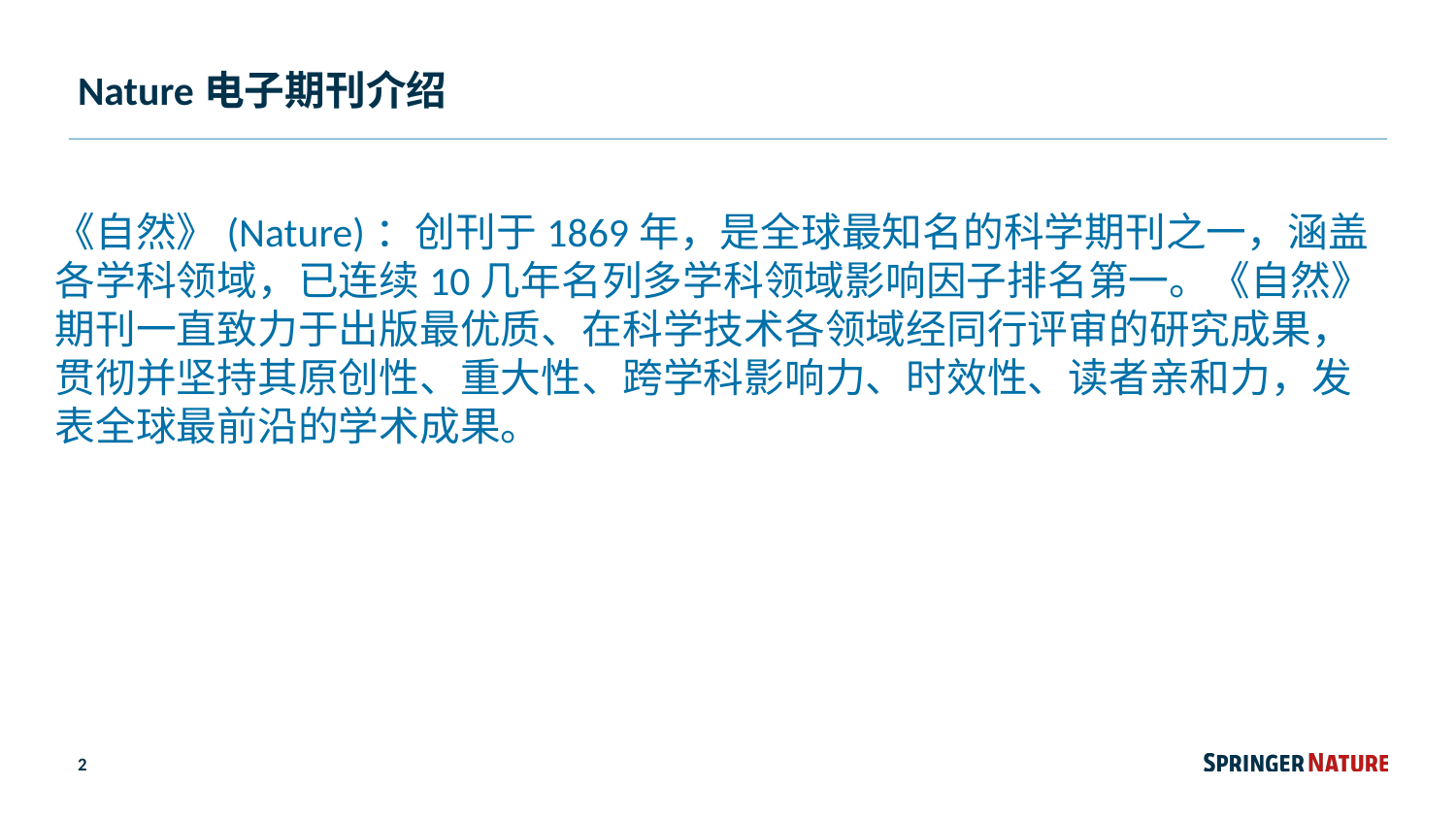

# Nature电子期刊介绍
《自然》(Nature)：创刊于1869年，是全球最知名的科学期刊之一，涵盖各学科领域，已连续10几年名列多学科领域影响因子排名第一。《自然》期刊一直致力于出版最优质、在科学技术各领域经同行评审的研究成果，贯彻并坚持其原创性、重大性、跨学科影响力、时效性、读者亲和力，发表全球最前沿的学术成果。